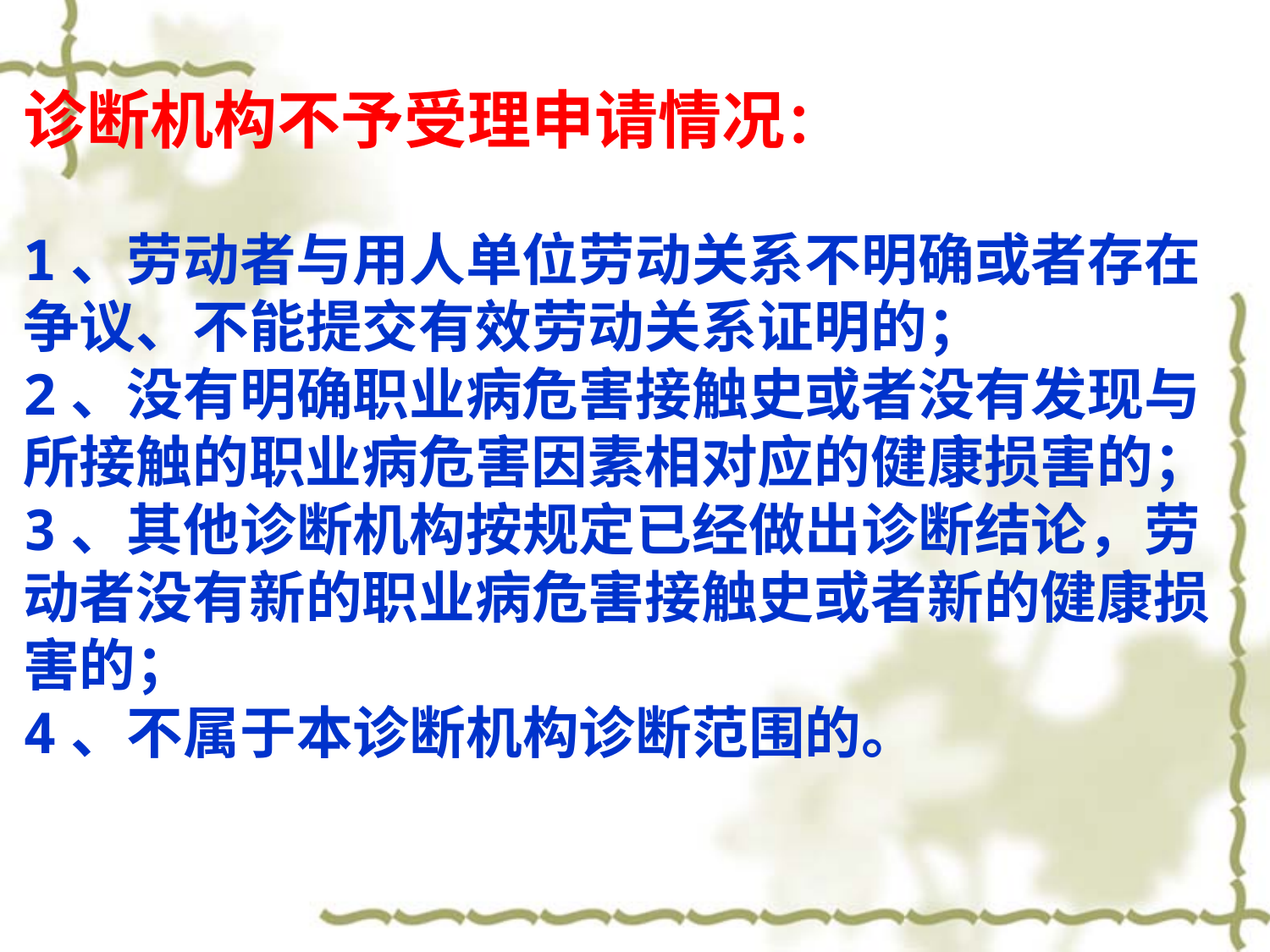

诊断机构不予受理申请情况：

1、劳动者与用人单位劳动关系不明确或者存在争议、不能提交有效劳动关系证明的；
2、没有明确职业病危害接触史或者没有发现与所接触的职业病危害因素相对应的健康损害的；
3、其他诊断机构按规定已经做出诊断结论，劳动者没有新的职业病危害接触史或者新的健康损害的；
4、不属于本诊断机构诊断范围的。